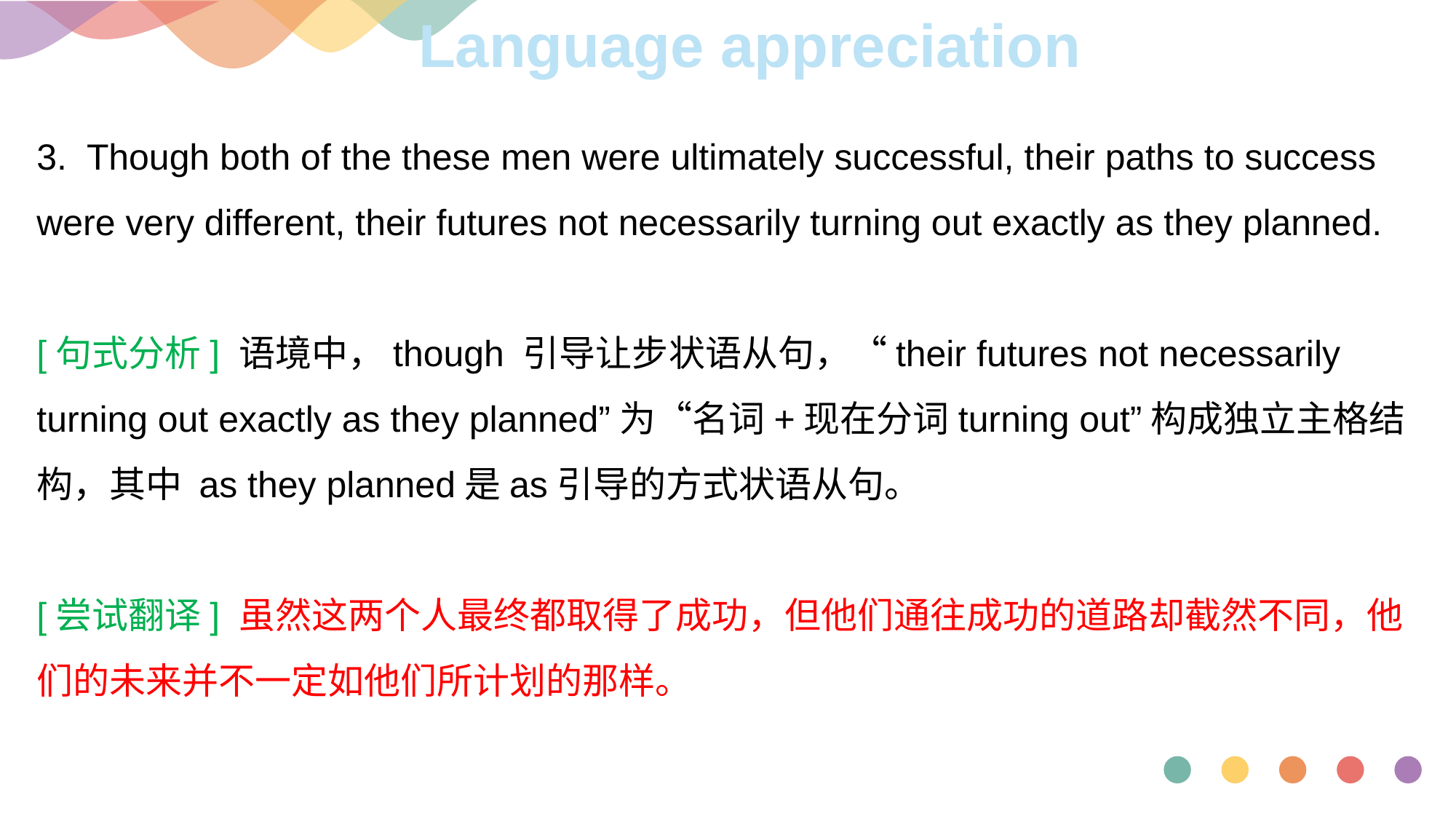

Language appreciation
3.  Though both of the these men were ultimately successful, their paths to success were very different, their futures not necessarily turning out exactly as they planned.

[句式分析] 语境中，though 引导让步状语从句，“their futures not necessarily turning out exactly as they planned”为“名词+现在分词turning out”构成独立主格结构，其中 as they planned是as引导的方式状语从句。

[尝试翻译] 虽然这两个人最终都取得了成功，但他们通往成功的道路却截然不同，他们的未来并不一定如他们所计划的那样。